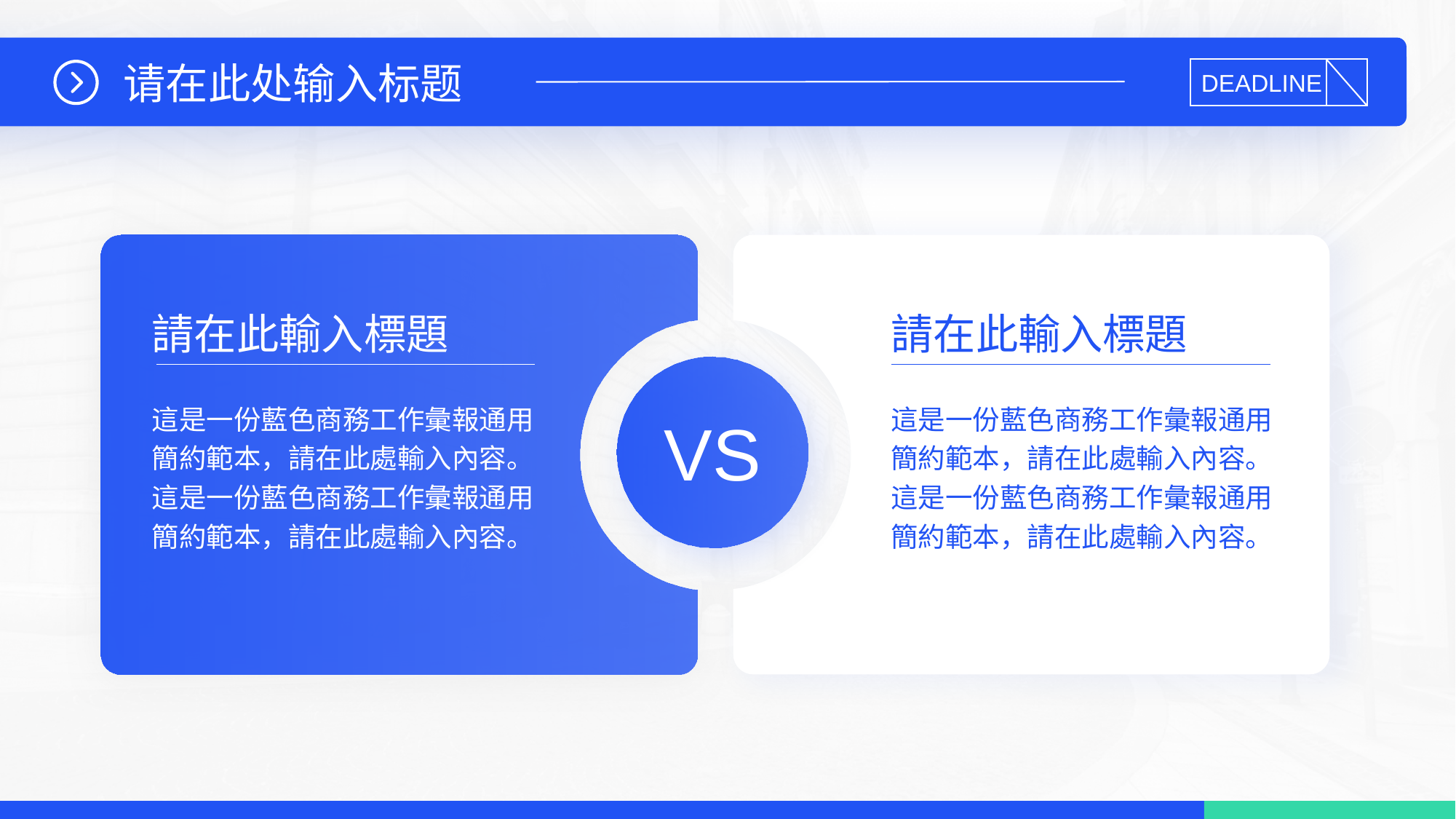

請在此輸入標題
這是一份藍色商務工作彙報通用簡約範本，請在此處輸入內容。
這是一份藍色商務工作彙報通用簡約範本，請在此處輸入內容。
請在此輸入標題
這是一份藍色商務工作彙報通用簡約範本，請在此處輸入內容。
這是一份藍色商務工作彙報通用簡約範本，請在此處輸入內容。
VS